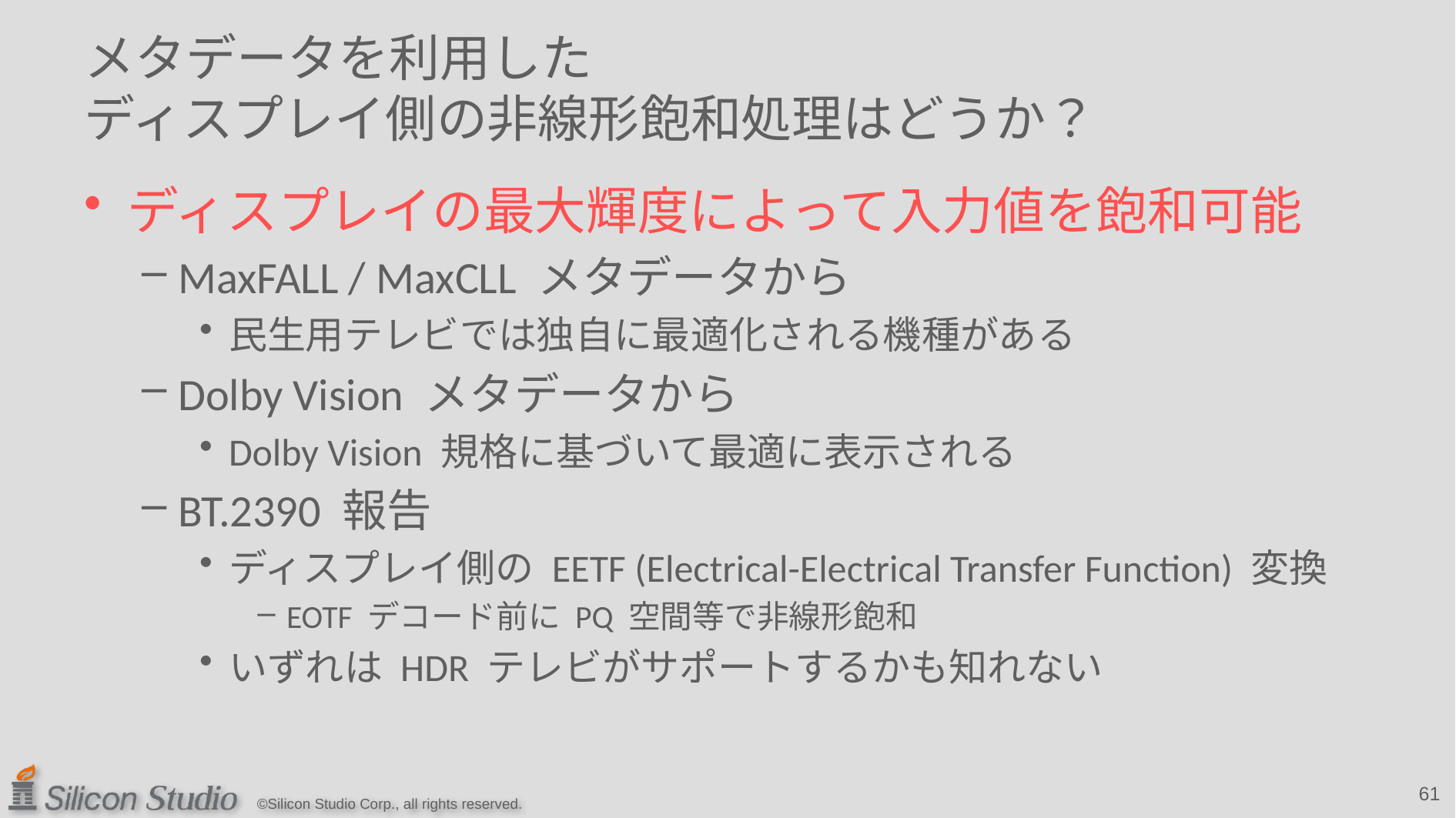

# メタデータを利用した ディスプレイ側の非線形飽和処理はどうか？
ディスプレイの最大輝度によって入力値を飽和可能
MaxFALL / MaxCLL メタデータから
民生用テレビでは独自に最適化される機種がある
Dolby Vision メタデータから
Dolby Vision 規格に基づいて最適に表示される
BT.2390 報告
ディスプレイ側の EETF (Electrical-Electrical Transfer Function) 変換
EOTF デコード前に PQ 空間等で非線形飽和
いずれは HDR テレビがサポートするかも知れない
61